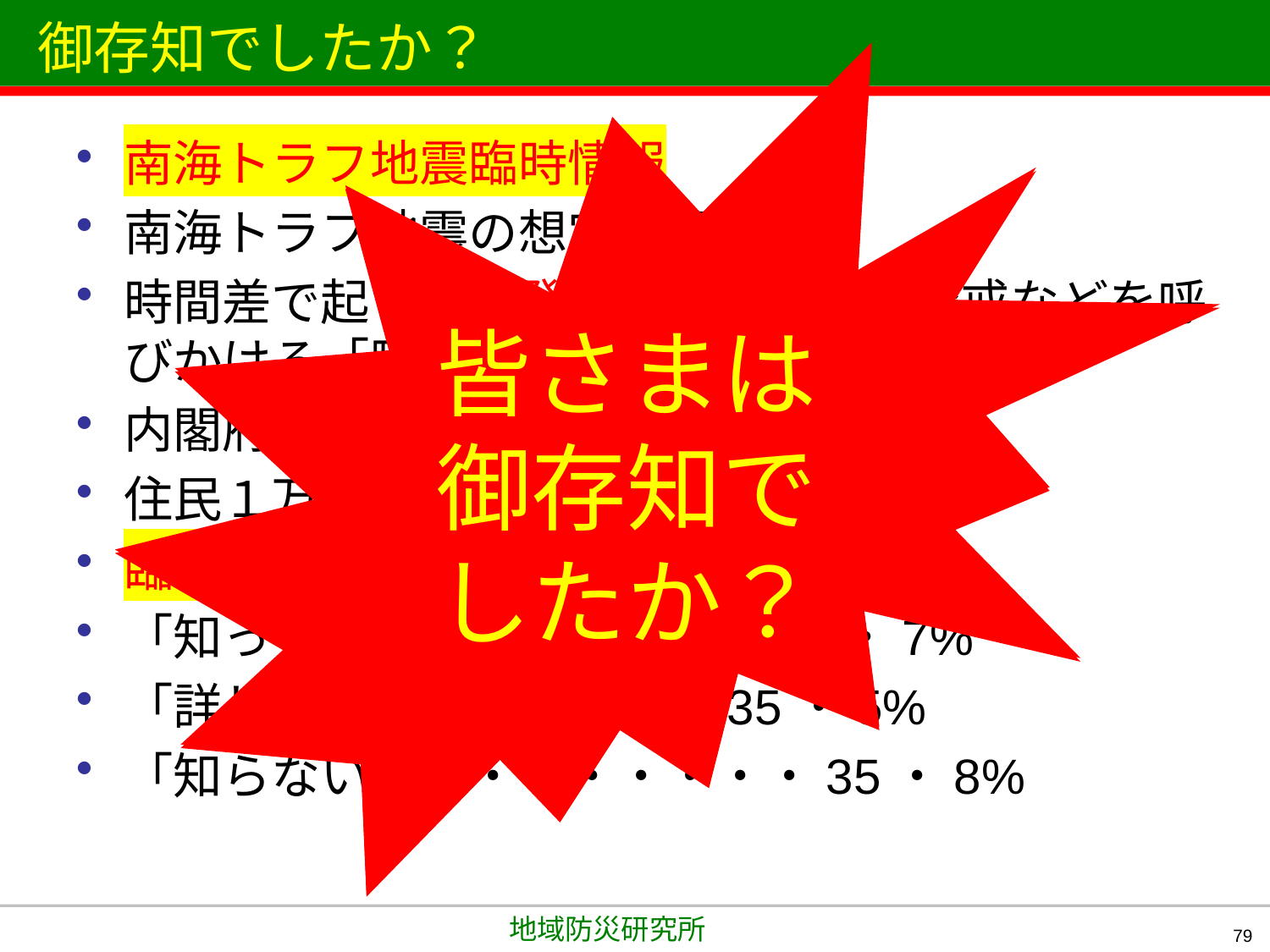

# 御存知でしたか？
認知度は
３割程度
皆さまは
御存知でしたか？
南海トラフ地震臨時情報
南海トラフ地震の想定震源域で
時間差で起きる後発地震への注意や警戒などを呼びかける「臨時情報」について
内閣府が対象地域の
住民１万６１７１人に尋ねたところ
臨時情報を
「知っている」・・・・・・28・7%
「詳しく知らない」・・・35・5%
「知らない」・・・・・・・・35・8%